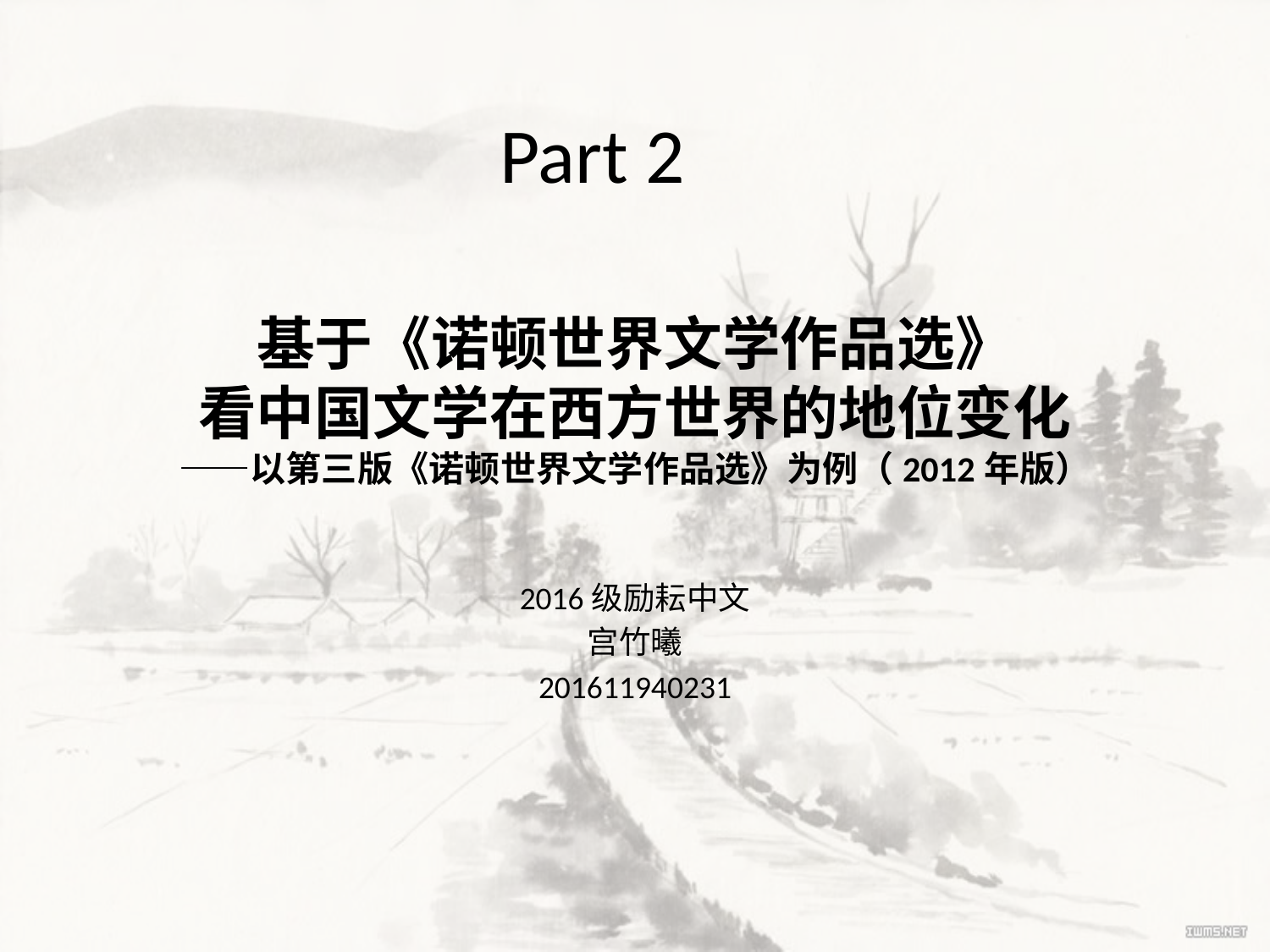

Part 2
# 基于《诺顿世界文学作品选》 看中国文学在西方世界的地位变化 ——以第三版《诺顿世界文学作品选》为例（2012年版）
2016级励耘中文
宫竹曦
201611940231